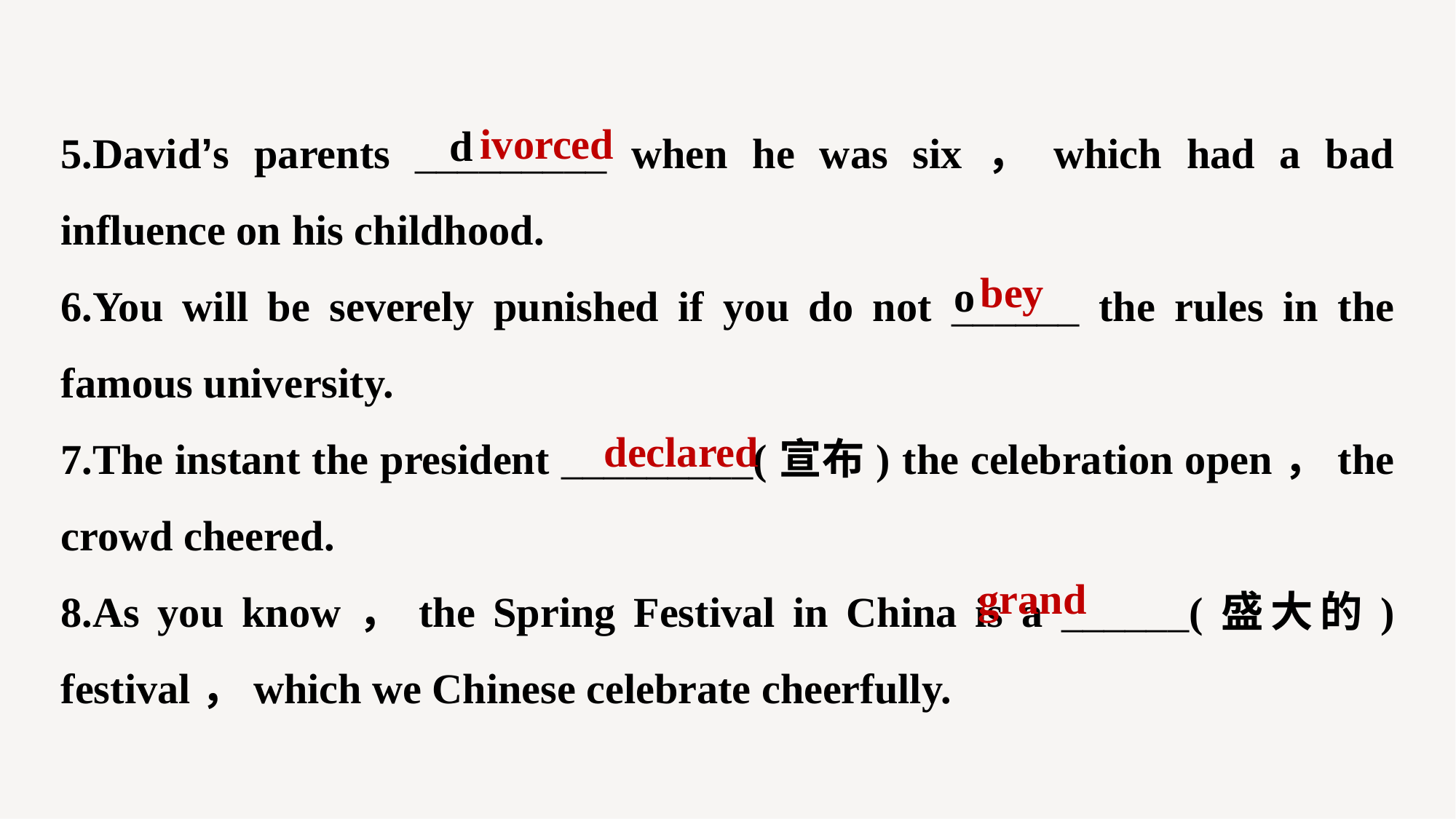

5.David’s parents _________ when he was six，which had a bad influence on his childhood.
6.You will be severely punished if you do not ______ the rules in the famous university.
7.The instant the president _________(宣布) the celebration open，the crowd cheered.
8.As you know，the Spring Festival in China is a ______(盛大的) festival，which we Chinese celebrate cheerfully.
ivorced
d
bey
o
declared
grand